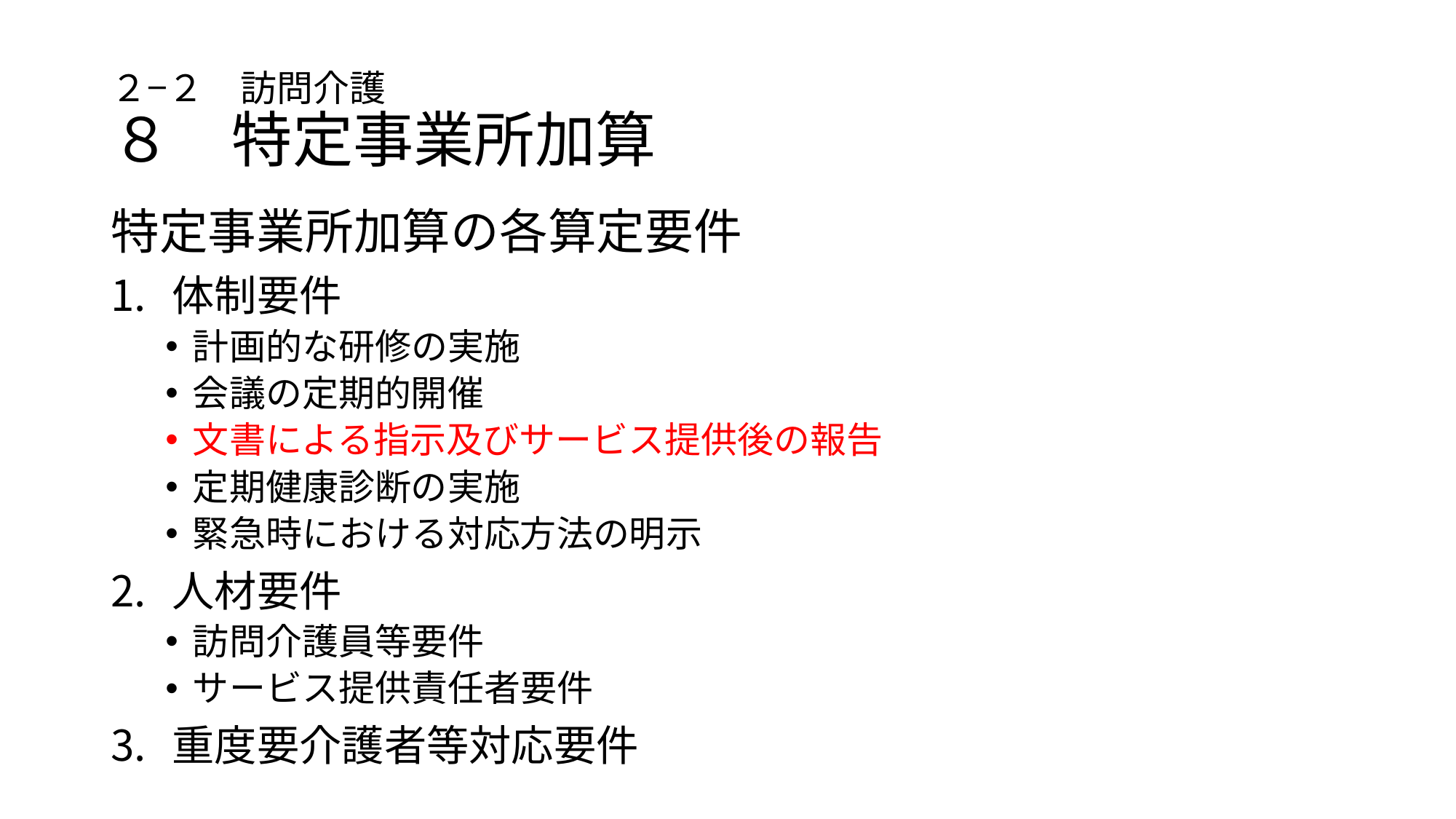

# ２−２　訪問介護 ８　特定事業所加算
特定事業所加算の各算定要件
体制要件
計画的な研修の実施
会議の定期的開催
文書による指示及びサービス提供後の報告
定期健康診断の実施
緊急時における対応方法の明示
人材要件
訪問介護員等要件
サービス提供責任者要件
重度要介護者等対応要件